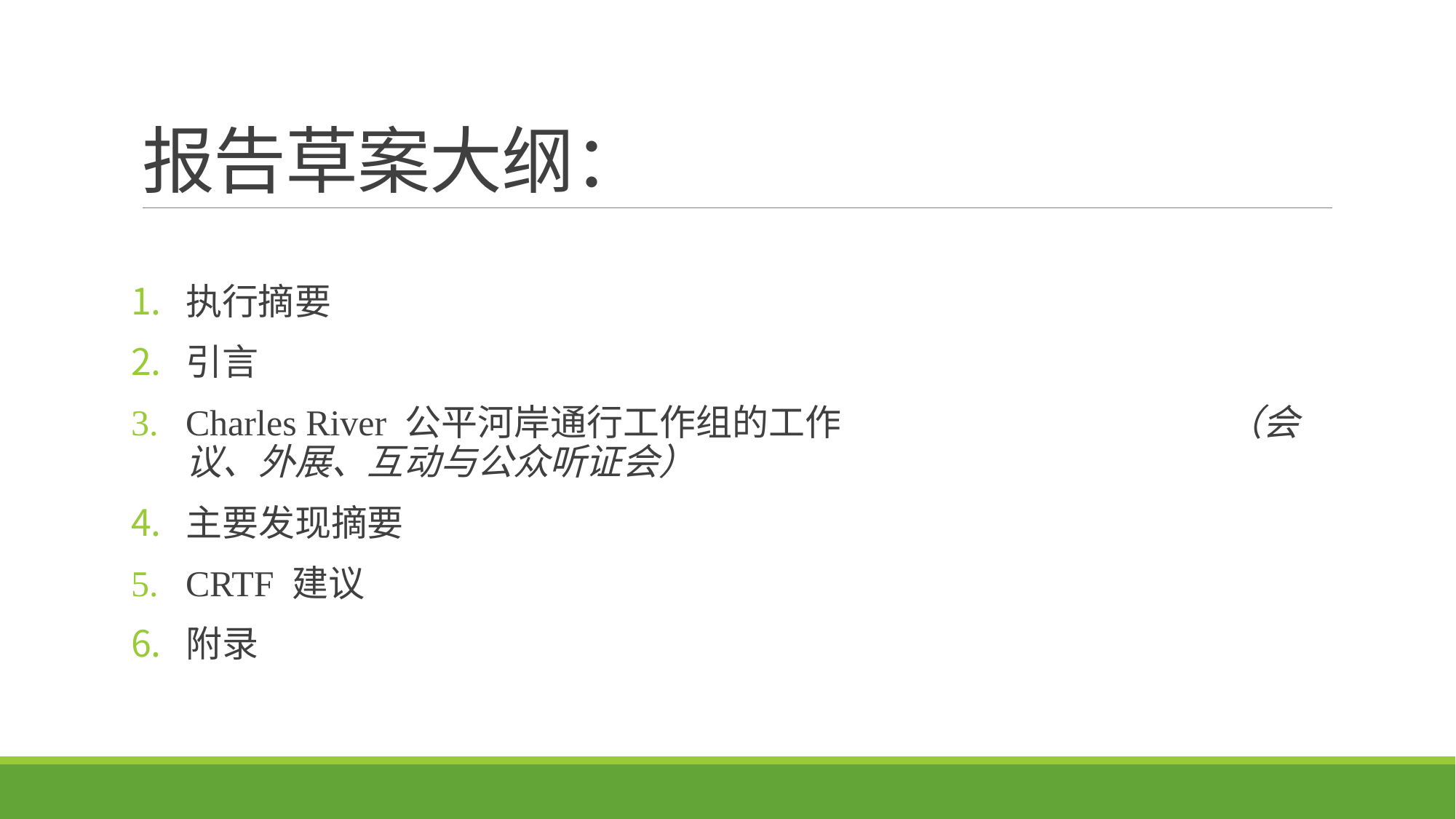

# 报告草案大纲：

执行摘要
引言
Charles River 公平河岸通行工作组的工作                                               （会议、外展、互动与公众听证会）
主要发现摘要
CRTF 建议
附录